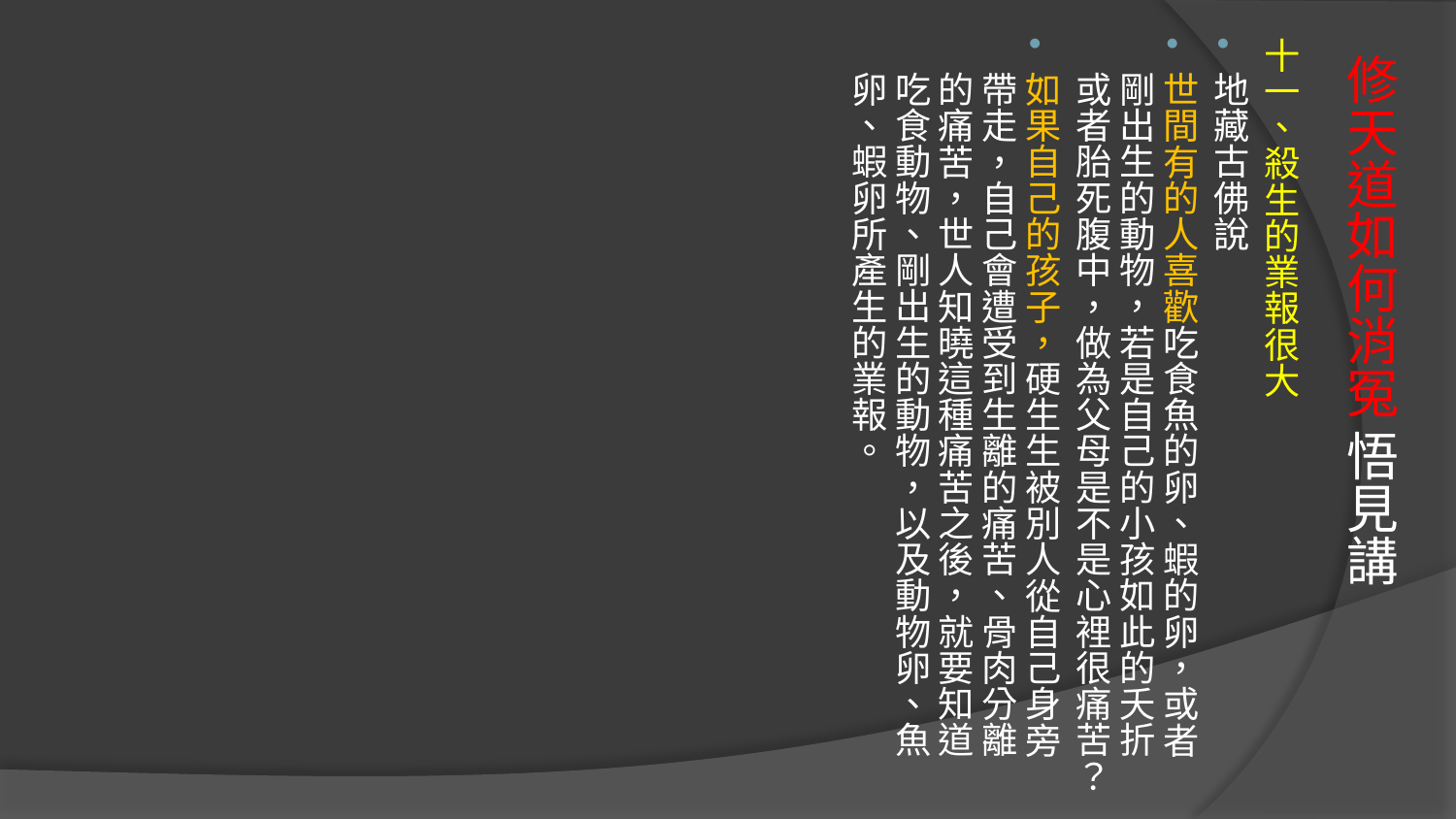

十一、殺生的業報很大
地藏古佛說
世間有的人喜歡吃食魚的卵、蝦的卵，或者剛出生的動物，若是自己的小孩如此的夭折或者胎死腹中，做為父母是不是心裡很痛苦？
如果自己的孩子，硬生生被別人從自己身旁帶走，自己會遭受到生離的痛苦、骨肉分離的痛苦，世人知曉這種痛苦之後，就要知道吃食動物、剛出生的動物，以及動物卵、魚卵、蝦卵所產生的業報。

# 修天道如何消冤 悟見講